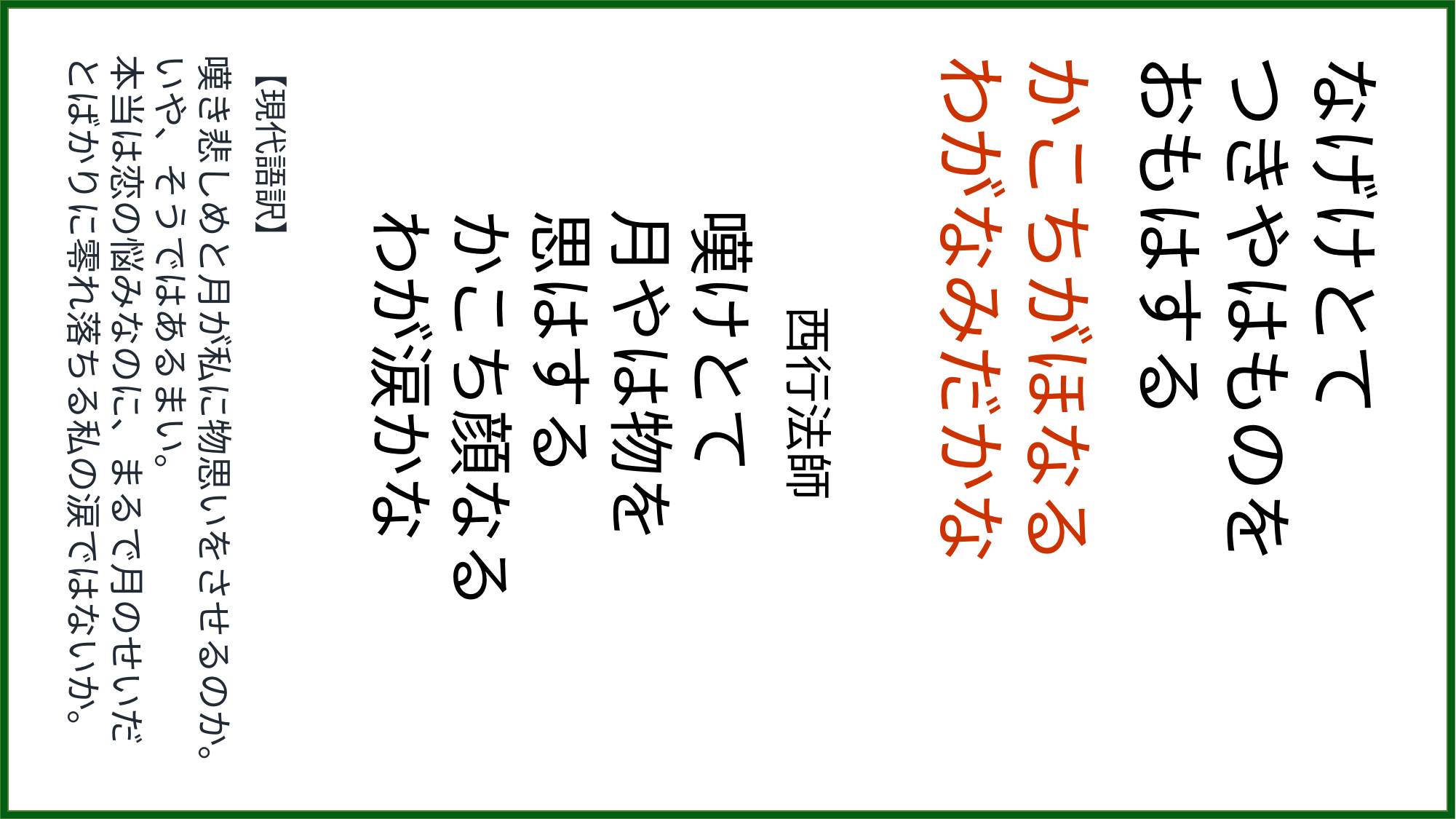

【現代語訳】

嘆き悲しめと月が私に物思いをさせるのか。
いや、そうではあるまい。
本当は恋の悩みなのに、まるで月のせいだとばかりに零れ落ちる私の涙ではないか。
　　西行法師

嘆けとて
月やは物を
思はする
かこち顔なる
わが涙かな
かこちがほなる
わがなみだかな
なげけとて
つきやはものを
おもはする